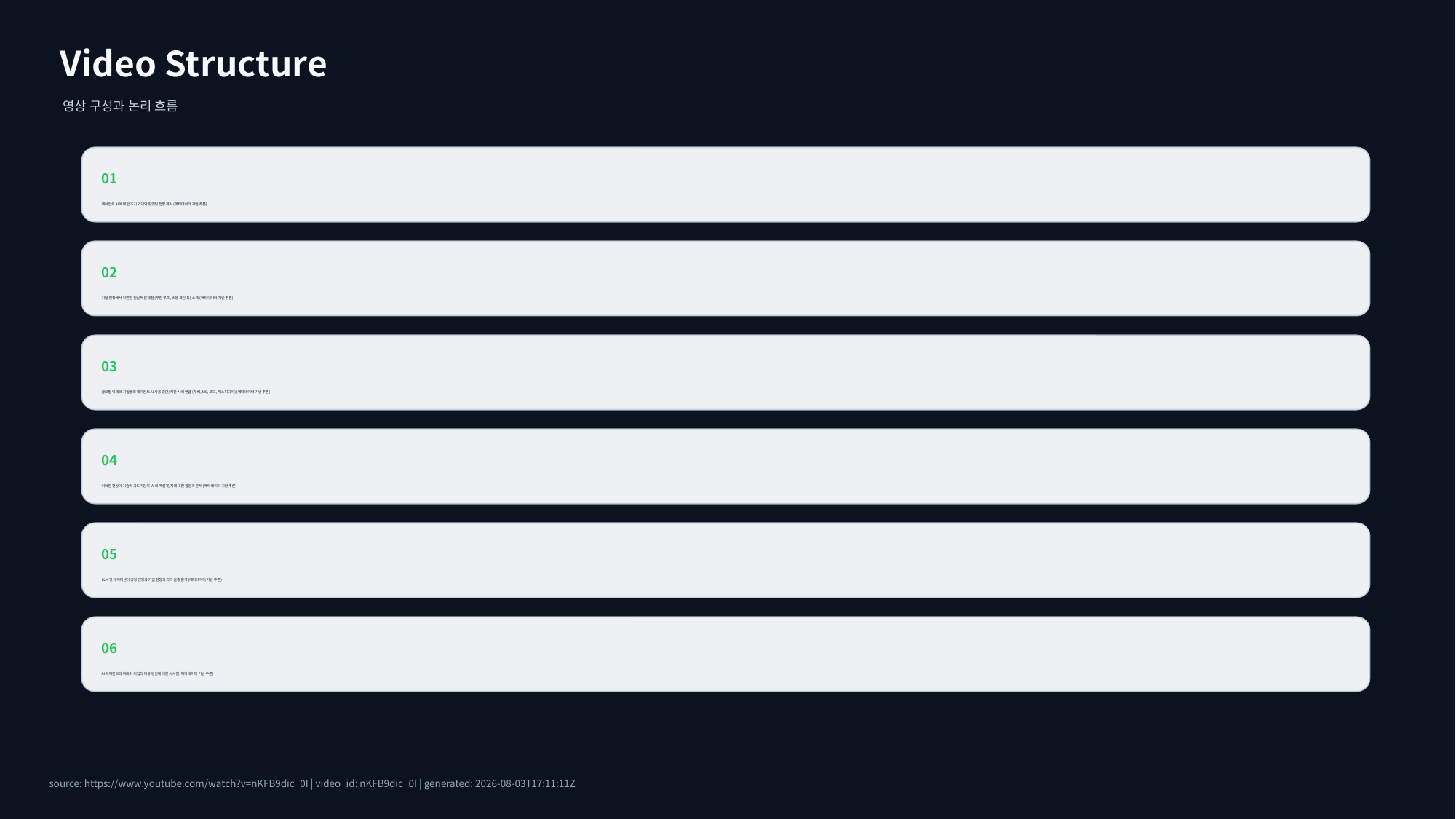

Video Structure
영상 구성과 논리 흐름

01
에이전트 AI에 대한 초기 기대와 장밋빛 전망 제시 (메타데이터 기반 추론)

02
기업 현장에서 직면한 현실적 문제점 (무한 루프, 비용 폭탄 등) 소개 (메타데이터 기반 추론)

03
글로벌 빅테크 기업들의 에이전트 AI 사용 중단/제한 사례 언급 (우버, MS, 포드, 익스피디아) (메타데이터 기반 추론)

04
이러한 현상이 기술적 과도기인지 'AI의 역설'인지에 대한 질문과 분석 (메타데이터 기반 추론)

05
LLM 및 데이터센터 성장 전망과 기업 현장의 괴리 심층 분석 (메타데이터 기반 추론)

06
AI 에이전트의 미래와 기업의 대응 방안에 대한 시사점 (메타데이터 기반 추론)
source: https://www.youtube.com/watch?v=nKFB9dic_0I | video_id: nKFB9dic_0I | generated: 2026-08-03T17:11:11Z